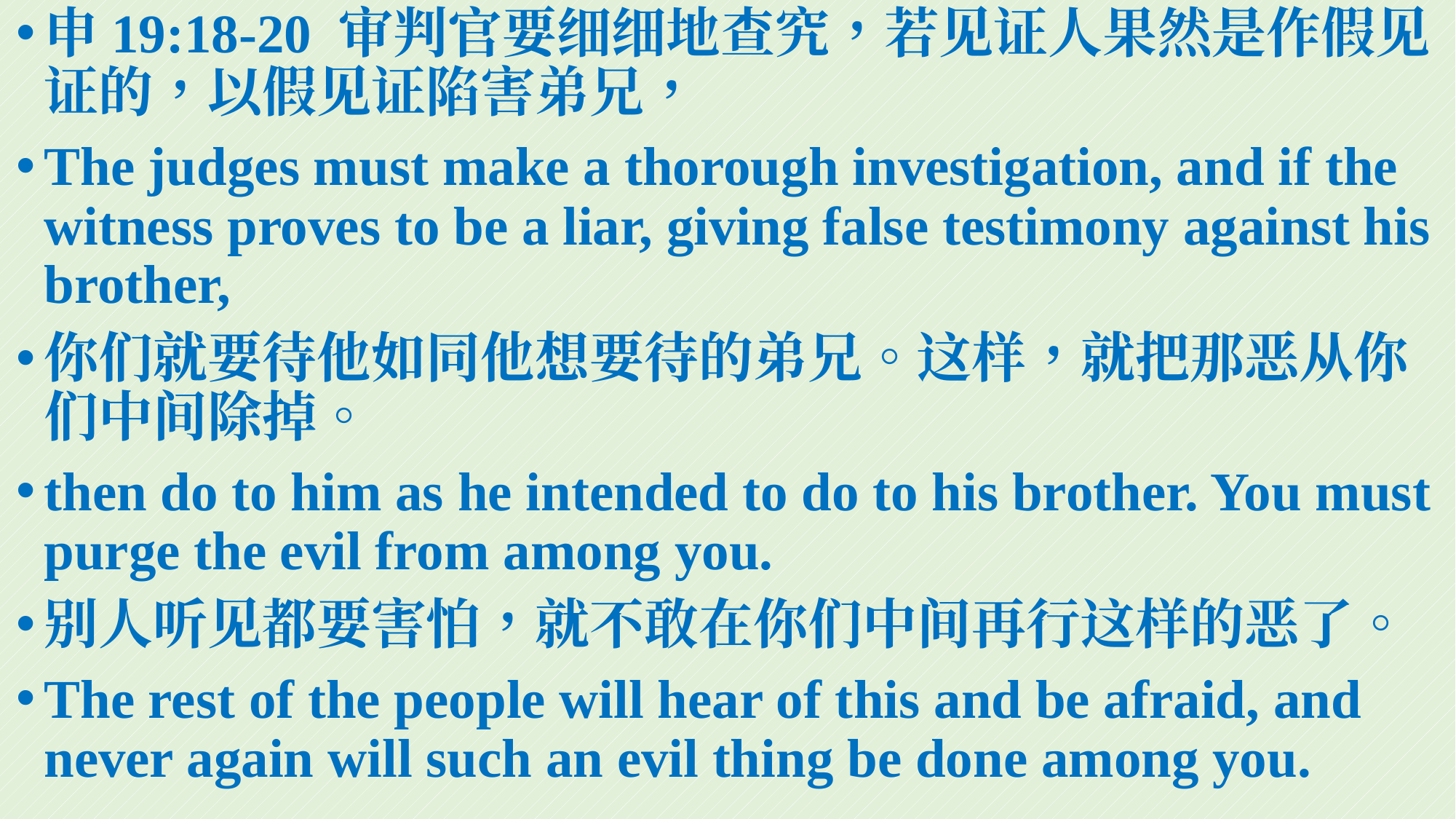

申19:18-20 审判官要细细地查究，若见证人果然是作假见证的，以假见证陷害弟兄，
The judges must make a thorough investigation, and if the witness proves to be a liar, giving false testimony against his brother,
你们就要待他如同他想要待的弟兄。这样，就把那恶从你们中间除掉。
then do to him as he intended to do to his brother. You must purge the evil from among you.
别人听见都要害怕，就不敢在你们中间再行这样的恶了。
The rest of the people will hear of this and be afraid, and never again will such an evil thing be done among you.